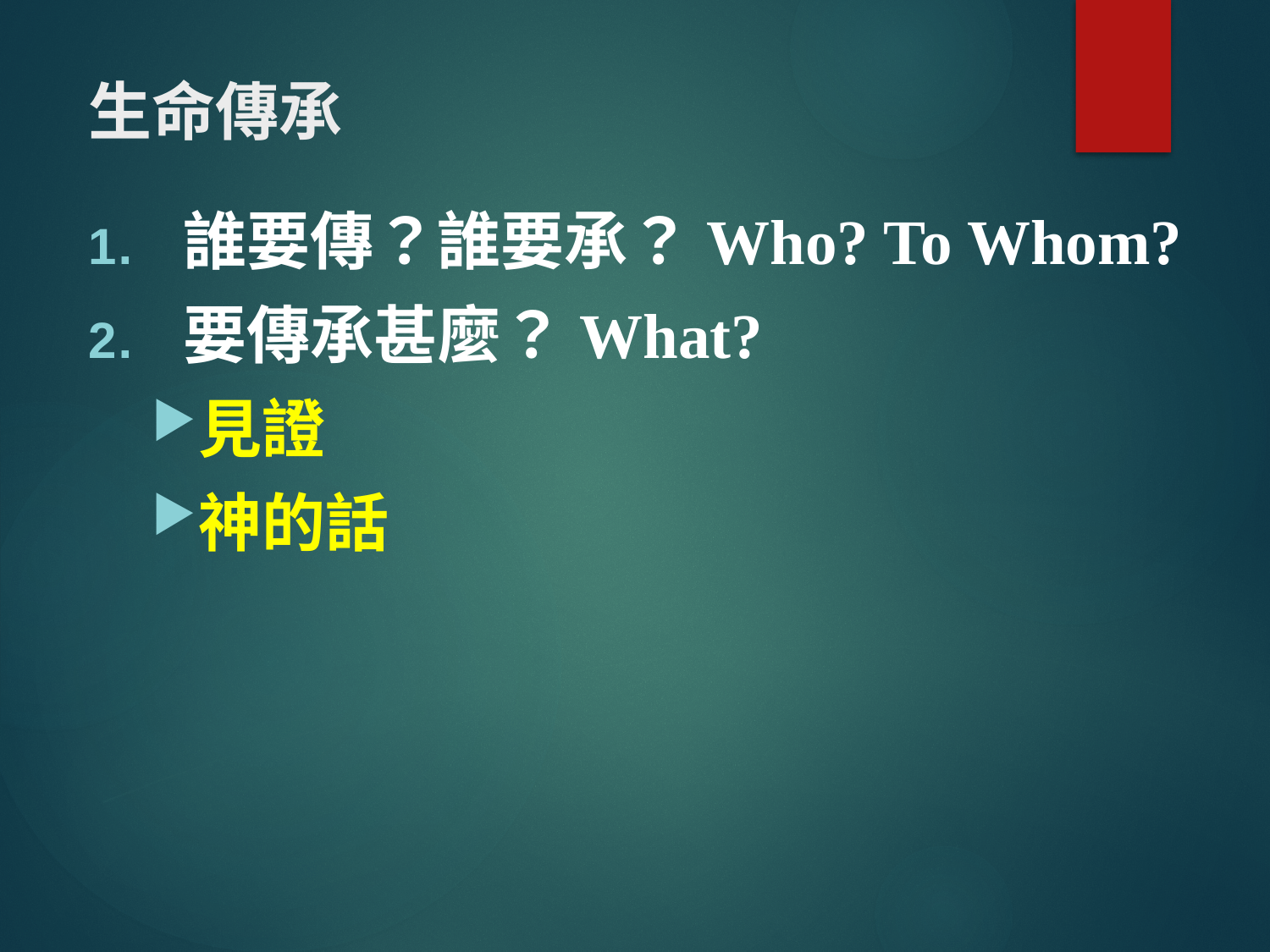

# 生命傳承
誰要傳？誰要承？Who? To Whom?
要傳承甚麼？What?
見證
神的話